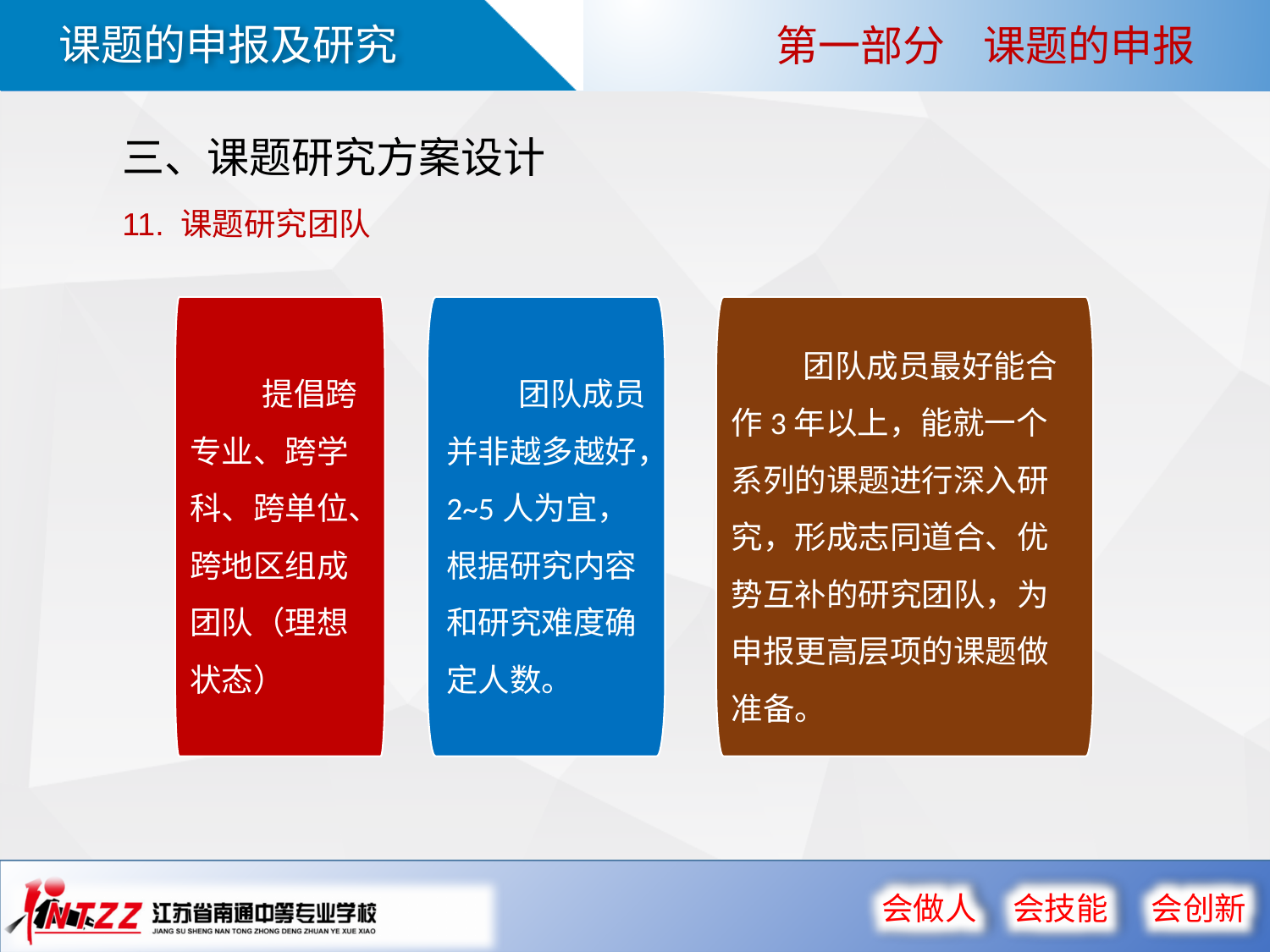

第一部分    课题的申报
三、课题研究方案设计
11. 课题研究团队
         提倡跨专业、跨学科、跨单位、跨地区组成团队（理想状态）
         团队成员并非越多越好，2~5人为宜，根据研究内容和研究难度确定人数。
         团队成员最好能合作3年以上，能就一个系列的课题进行深入研究，形成志同道合、优势互补的研究团队，为申报更高层项的课题做准备。